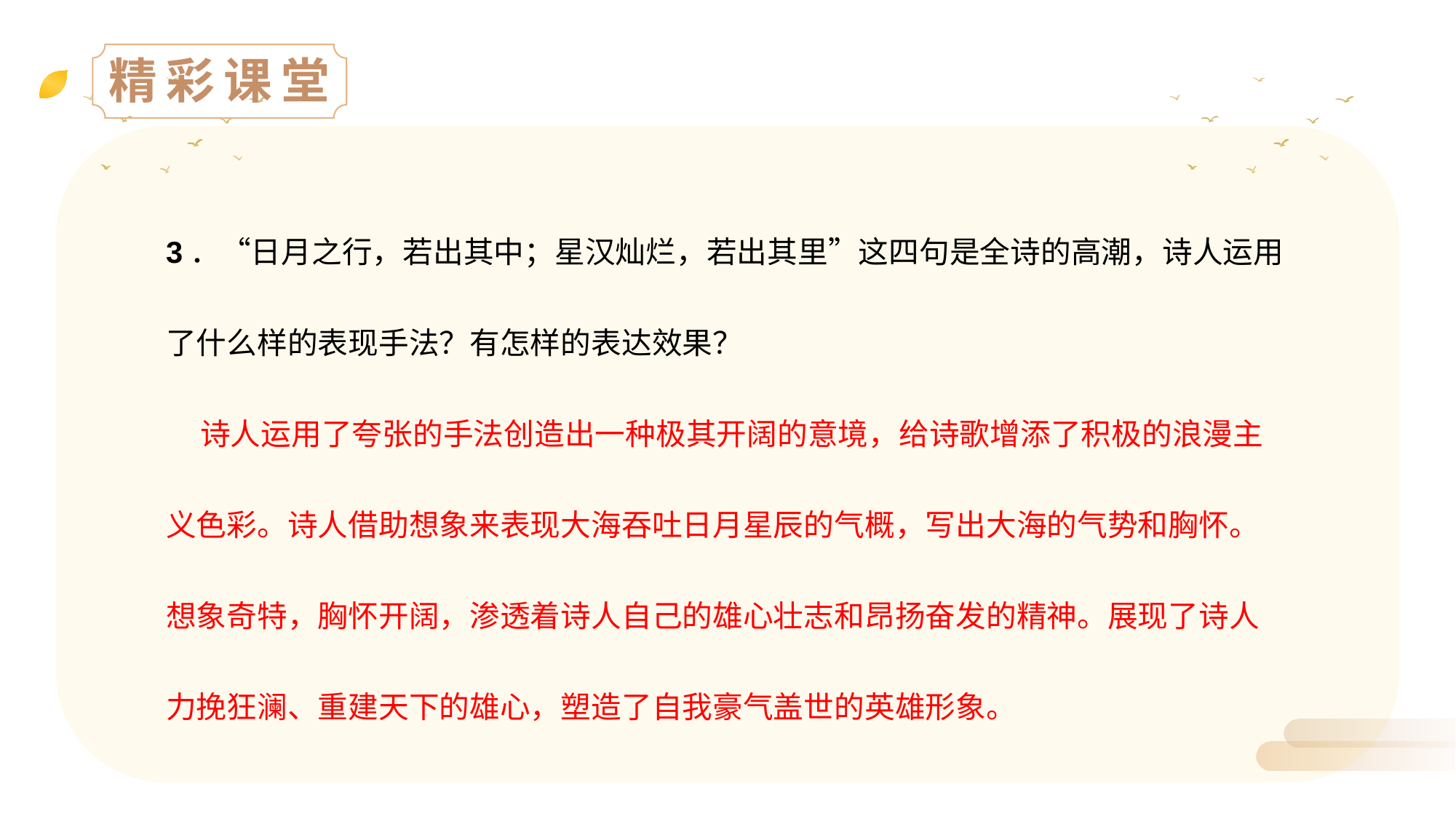

精彩课堂

3．“日月之行，若出其中；星汉灿烂，若出其里”这四句是全诗的高潮，诗人运用了什么样的表现手法？有怎样的表达效果？
    诗人运用了夸张的手法创造出一种极其开阔的意境，给诗歌增添了积极的浪漫主义色彩。诗人借助想象来表现大海吞吐日月星辰的气概，写出大海的气势和胸怀。想象奇特，胸怀开阔，渗透着诗人自己的雄心壮志和昂扬奋发的精神。展现了诗人力挽狂澜、重建天下的雄心，塑造了自我豪气盖世的英雄形象。